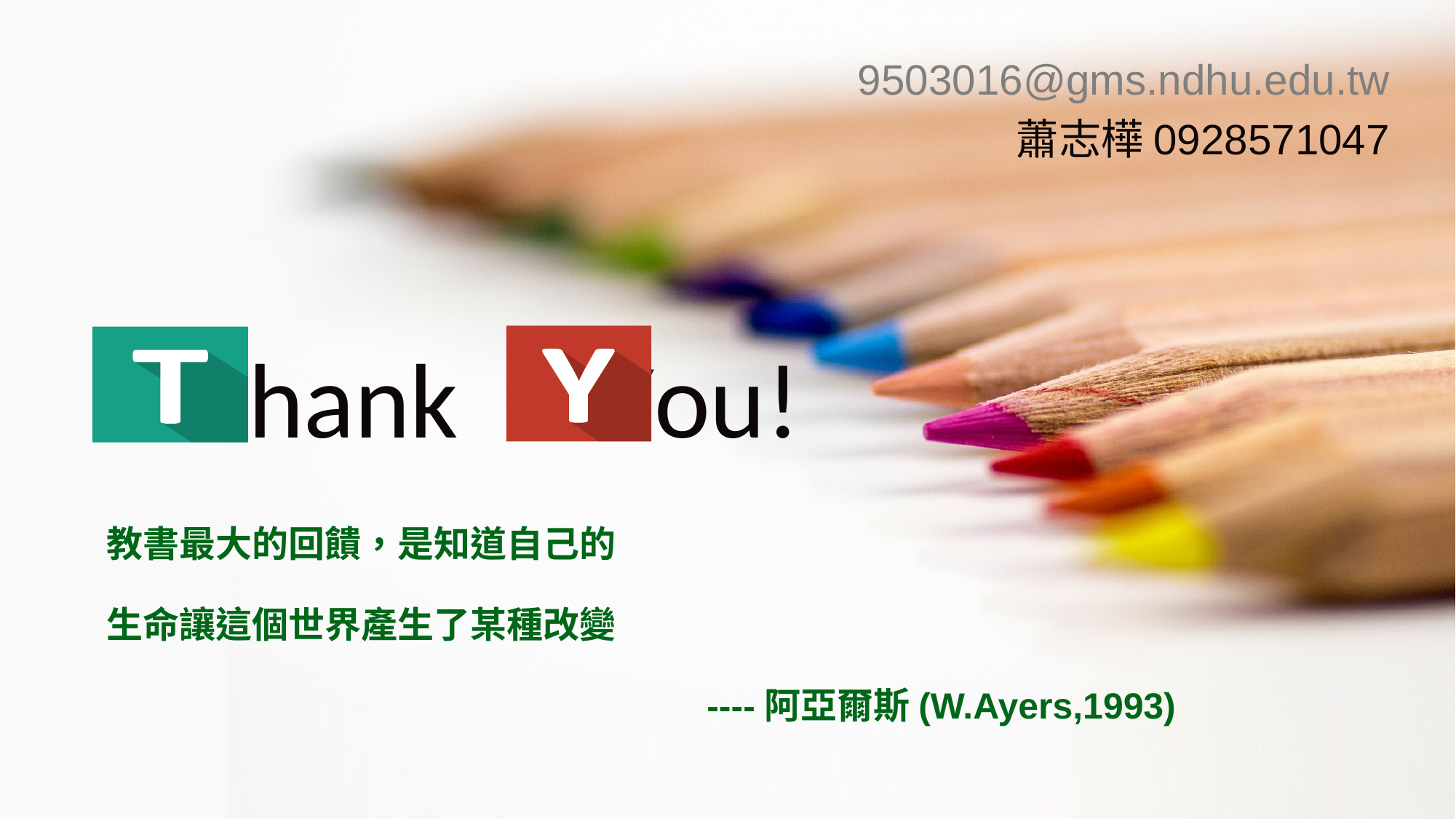

9503016@gms.ndhu.edu.tw
蕭志樺0928571047
# Thank      You!

教書最大的回饋，是知道自己的
生命讓這個世界產生了某種改變
    ----阿亞爾斯(W.Ayers,1993)